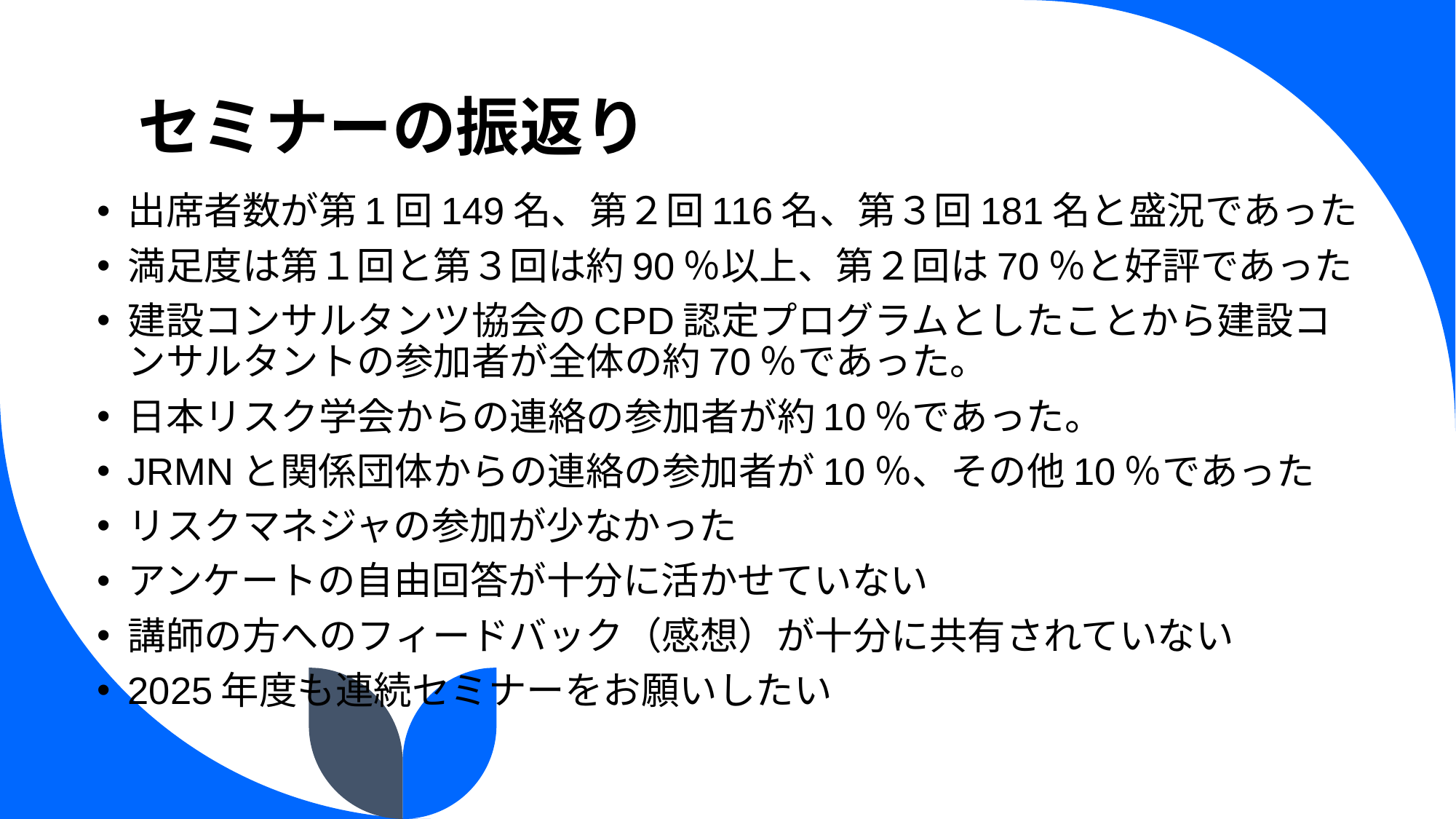

# セミナーの振返り
出席者数が第1回149名、第２回116名、第３回181名と盛況であった
満足度は第１回と第３回は約90％以上、第２回は70％と好評であった
建設コンサルタンツ協会のCPD認定プログラムとしたことから建設コンサルタントの参加者が全体の約70％であった。
日本リスク学会からの連絡の参加者が約10％であった。
JRMNと関係団体からの連絡の参加者が10％、その他10％であった
リスクマネジャの参加が少なかった
アンケートの自由回答が十分に活かせていない
講師の方へのフィードバック（感想）が十分に共有されていない
2025年度も連続セミナーをお願いしたい